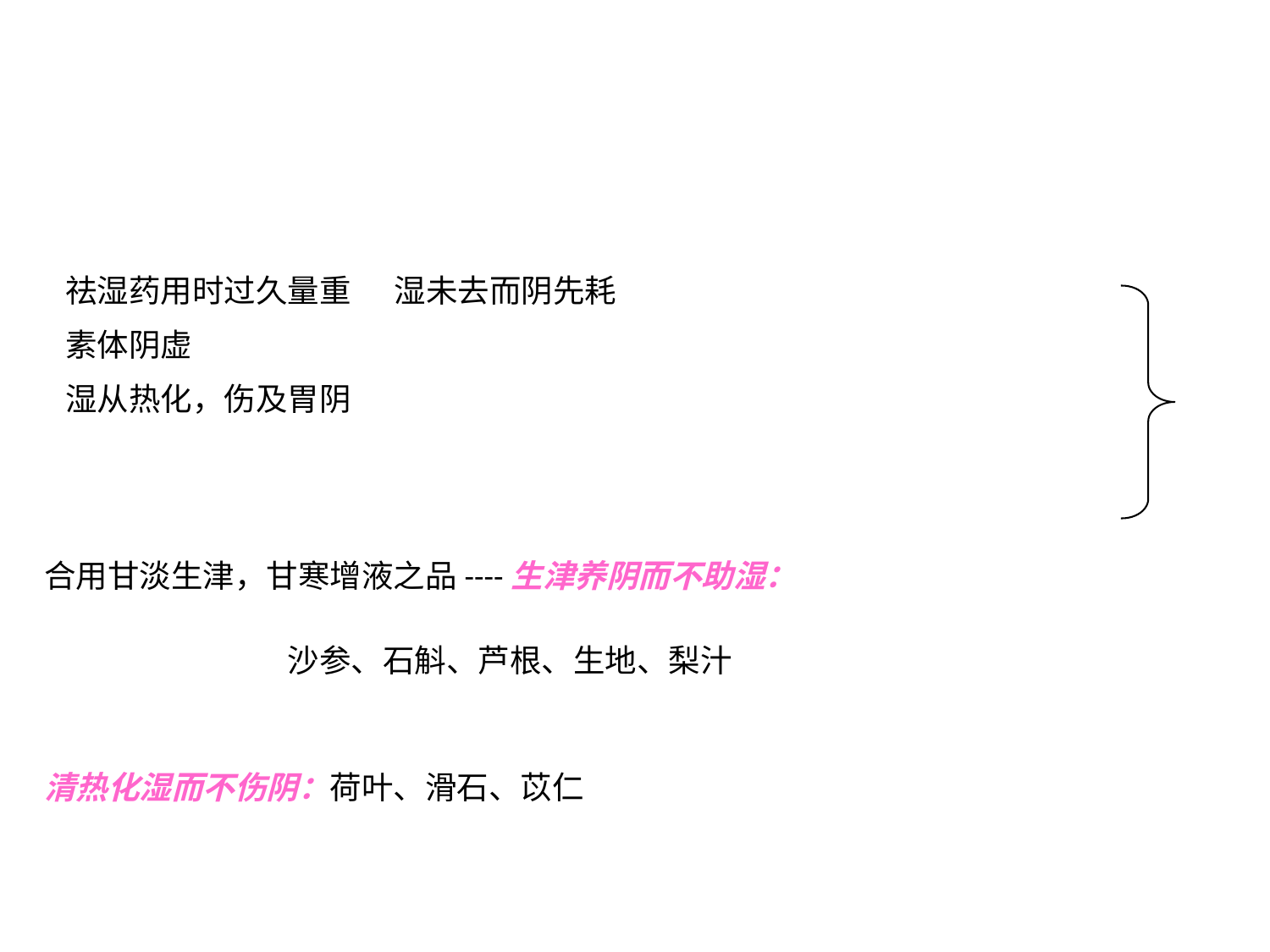

祛湿药用时过久量重      湿未去而阴先耗
素体阴虚
湿从热化，伤及胃阴

合用甘淡生津，甘寒增液之品----生津养阴而不助湿：
沙参、石斛、芦根、生地、梨汁
清热化湿而不伤阴：荷叶、滑石、苡仁